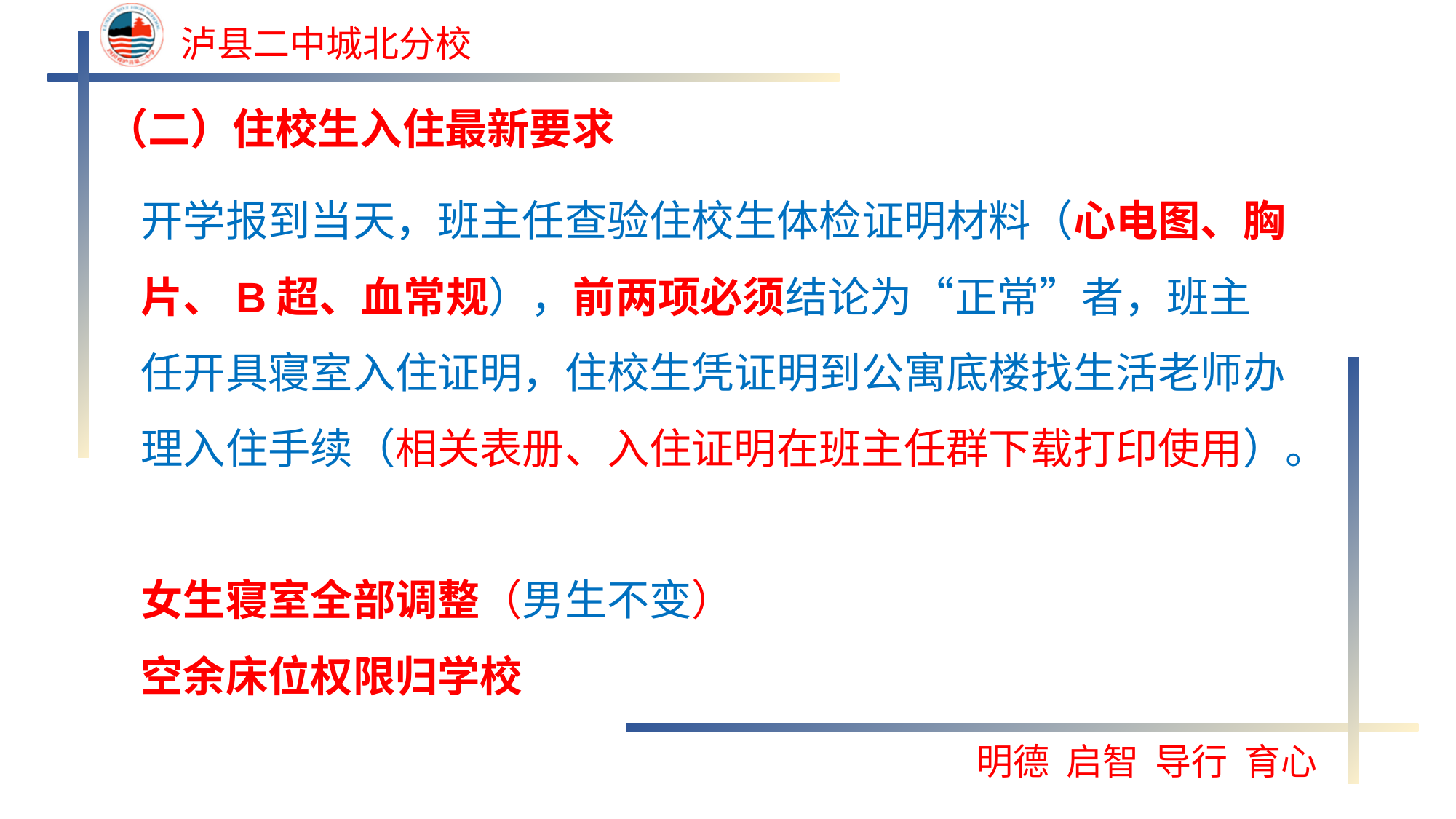

（二）住校生入住最新要求
开学报到当天，班主任查验住校生体检证明材料（心电图、胸片、B超、血常规），前两项必须结论为“正常”者，班主任开具寝室入住证明，住校生凭证明到公寓底楼找生活老师办理入住手续（相关表册、入住证明在班主任群下载打印使用）。

女生寝室全部调整（男生不变）
空余床位权限归学校